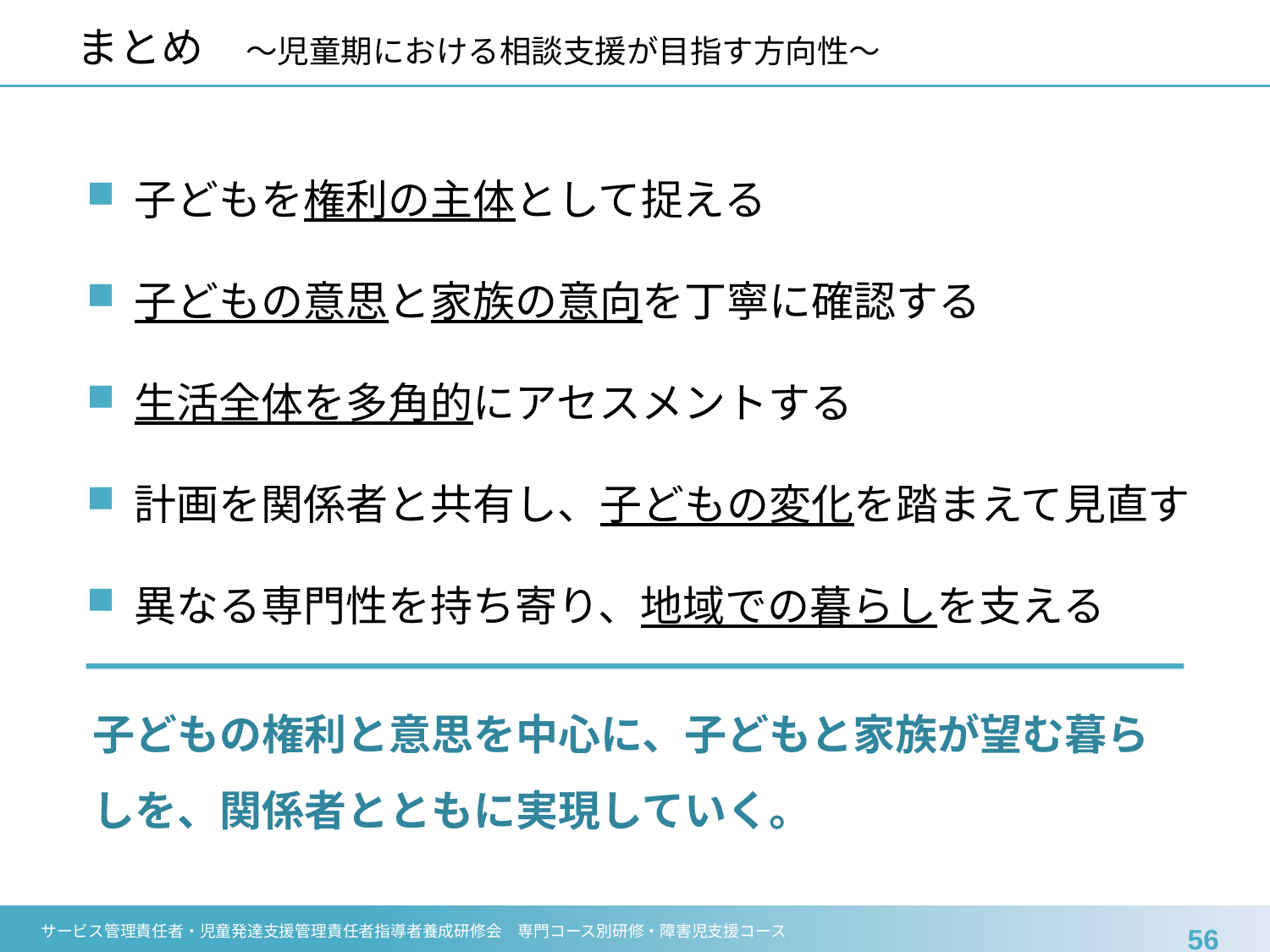

# まとめ　〜児童期における相談支援が目指す方向性〜
子どもを権利の主体として捉える
子どもの意思と家族の意向を丁寧に確認する
生活全体を多角的にアセスメントする
計画を関係者と共有し、子どもの変化を踏まえて見直す
異なる専門性を持ち寄り、地域での暮らしを支える

子どもの権利と意思を中心に、子どもと家族が望む暮らしを、関係者とともに実現していく。